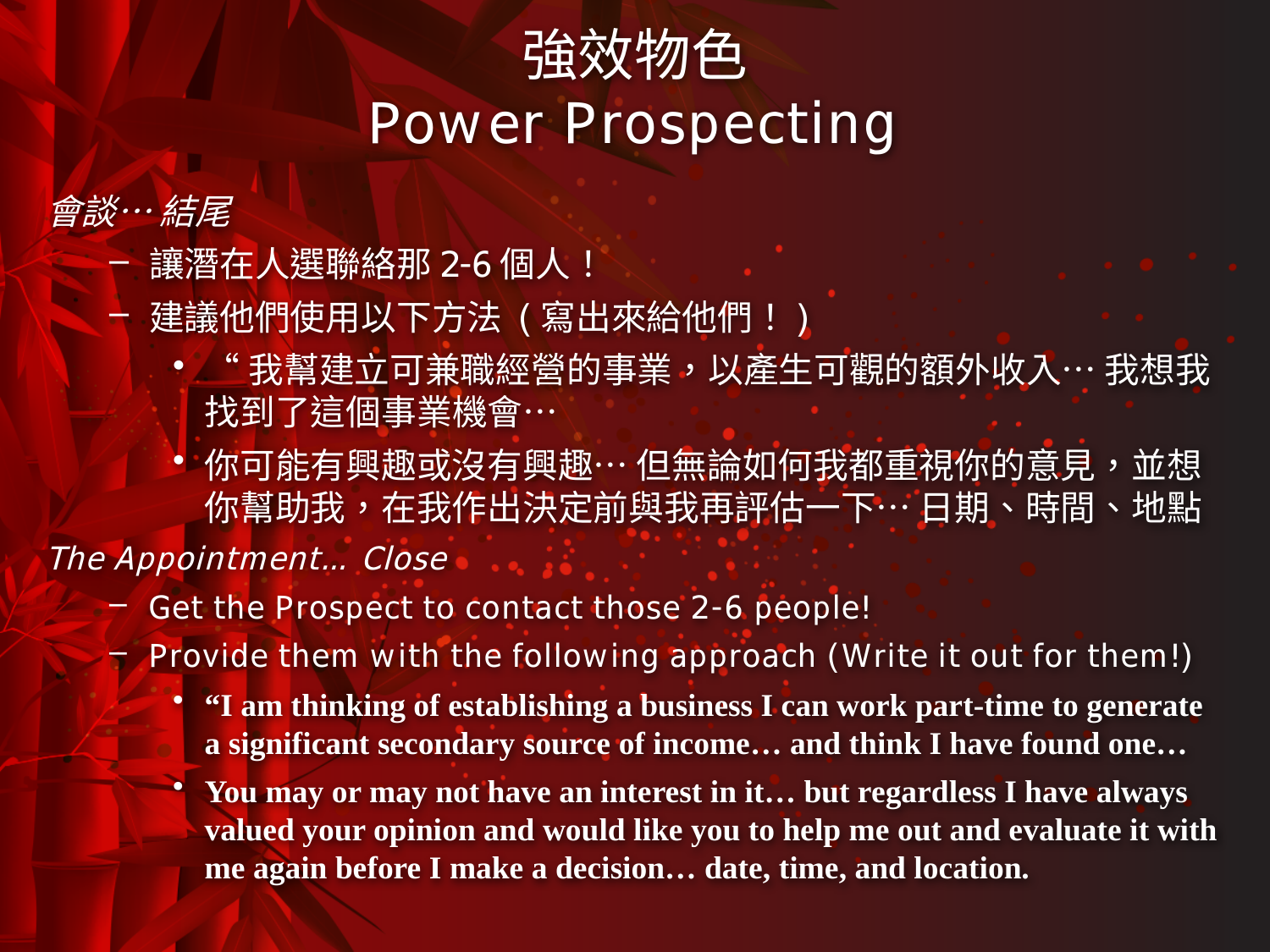

# 強效物色 Power Prospecting
會談… 結尾
讓潛在人選聯絡那2-6個人！
建議他們使用以下方法 (寫出來給他們！)
“我幫建立可兼職經營的事業，以產生可觀的額外收入… 我想我找到了這個事業機會…
你可能有興趣或沒有興趣… 但無論如何我都重視你的意見，並想你幫助我，在我作出決定前與我再評估一下… 日期、時間、地點
The Appointment… Close
Get the Prospect to contact those 2-6 people!
Provide them with the following approach (Write it out for them!)
“I am thinking of establishing a business I can work part-time to generate a significant secondary source of income… and think I have found one…
You may or may not have an interest in it… but regardless I have always valued your opinion and would like you to help me out and evaluate it with me again before I make a decision… date, time, and location.